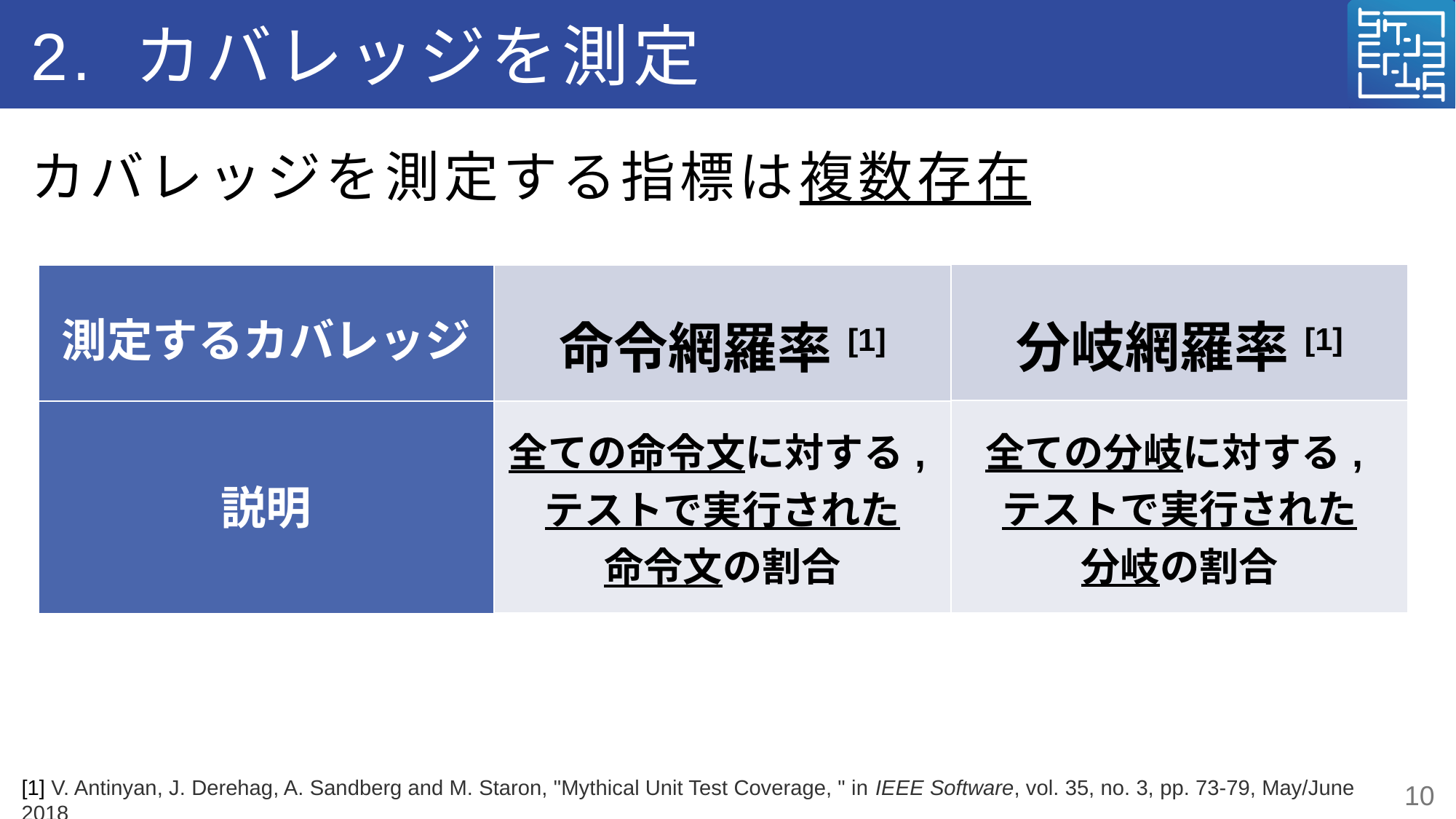

# 2. カバレッジを測定
カバレッジを測定する指標は複数存在

| 分岐網羅率[1] |
| --- |
| 全ての分岐に対する, テストで実行された 分岐の割合 |
| 測定するカバレッジ |
| --- |
| 説明 |
| 命令網羅率[1] |
| --- |
| 全ての命令文に対する, テストで実行された 命令文の割合 |
[1] V. Antinyan, J. Derehag, A. Sandberg and M. Staron, "Mythical Unit Test Coverage, " in IEEE Software, vol. 35, no. 3, pp. 73-79, May/June 2018
10